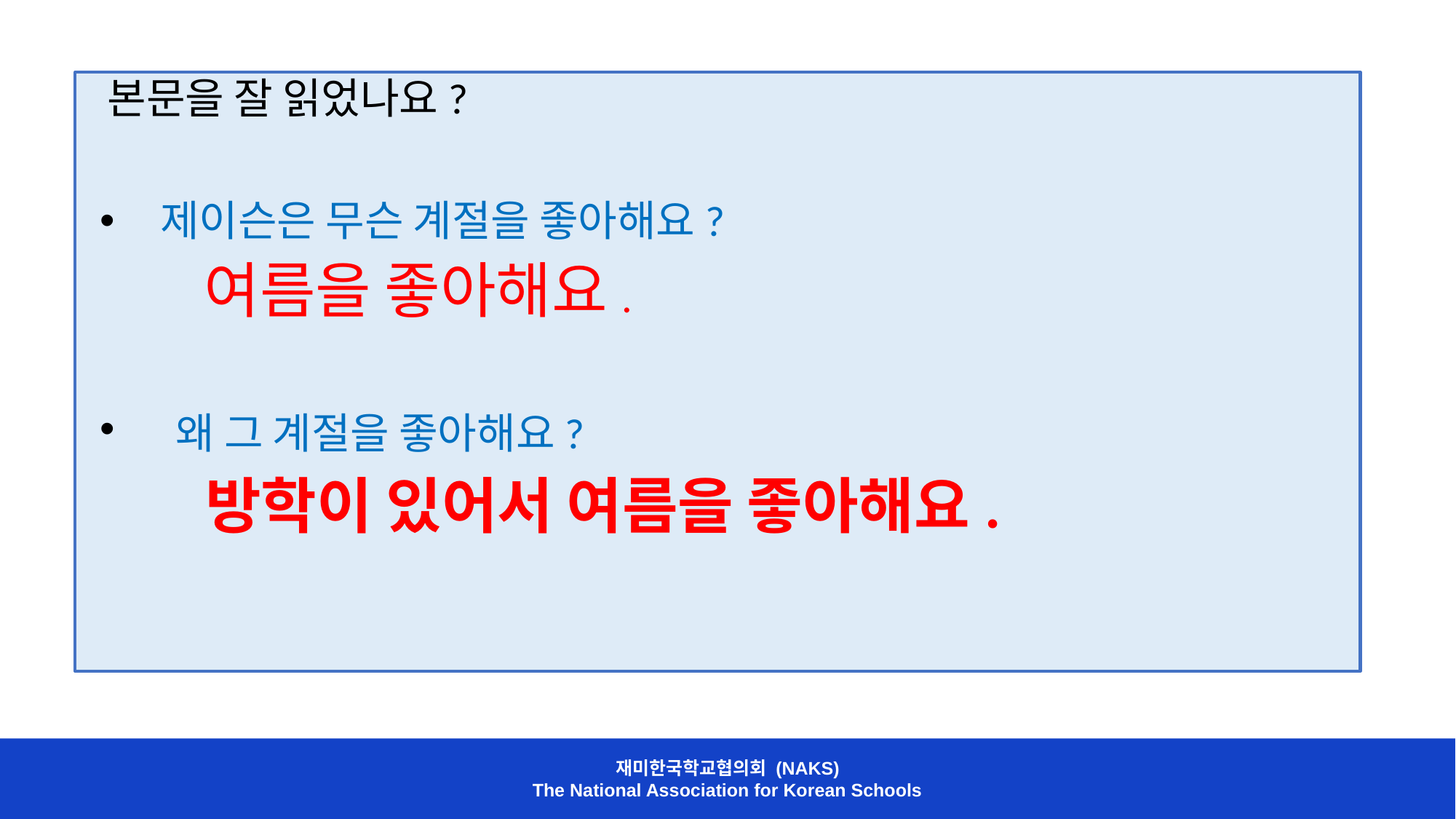

본문을 잘 읽었나요?

 제이슨은 무슨 계절을 좋아해요?
         여름을 좋아해요.

  왜 그 계절을 좋아해요?
        방학이 있어서 여름을 좋아해요.
재미한국학교협의회 (NAKS)
The National Association for Korean Schools